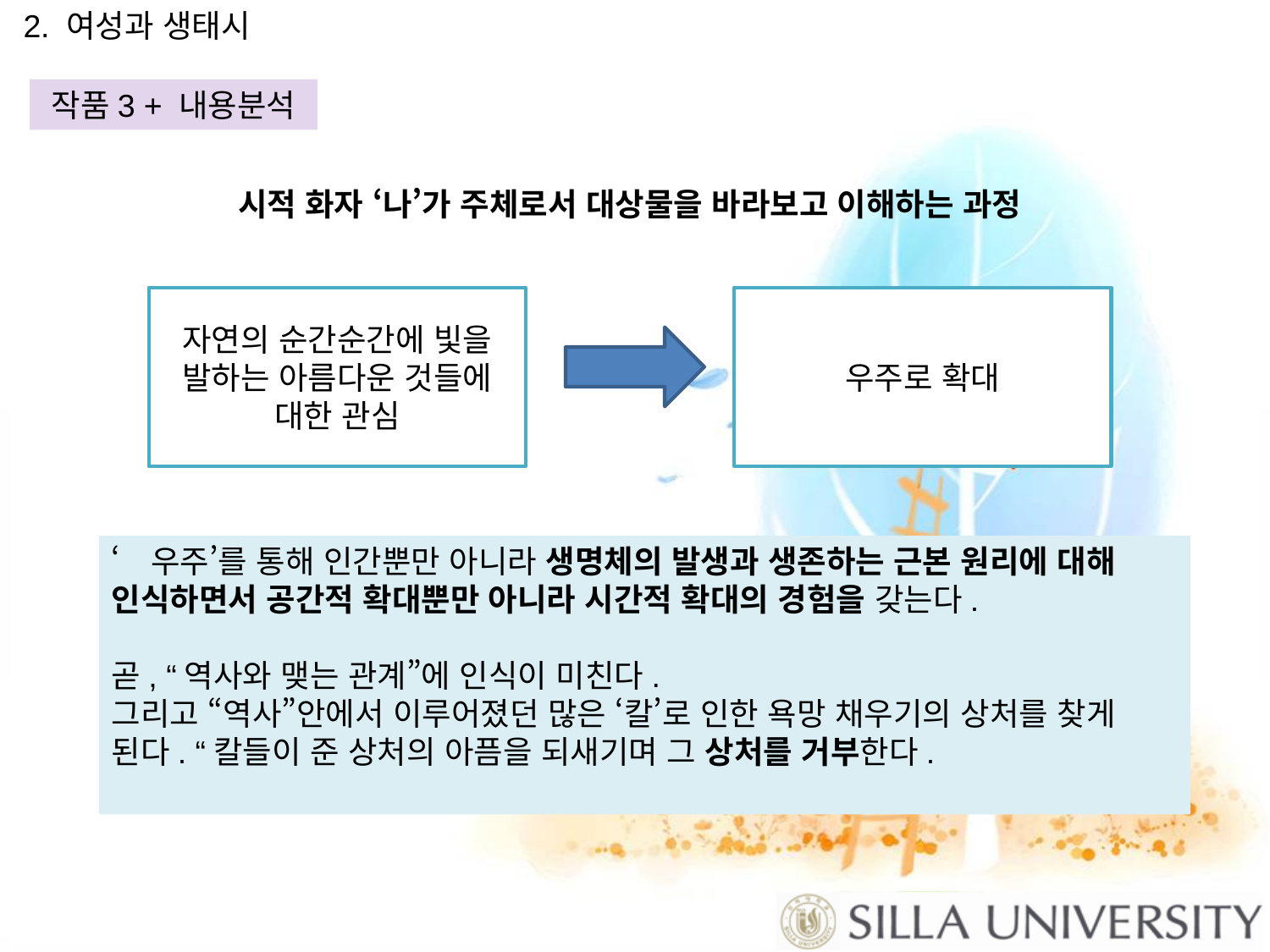

작품3 + 내용분석
시적 화자 ‘나’가 주체로서 대상물을 바라보고 이해하는 과정
자연의 순간순간에 빛을 발하는 아름다운 것들에 대한 관심
우주로 확대

‘우주’를 통해 인간뿐만 아니라 생명체의 발생과 생존하는 근본 원리에 대해 인식하면서 공간적 확대뿐만 아니라 시간적 확대의 경험을 갖는다.

곧, “역사와 맺는 관계”에 인식이 미친다.
그리고 “역사”안에서 이루어졌던 많은 ‘칼’로 인한 욕망 채우기의 상처를 찾게 된다. “칼들이 준 상처의 아픔을 되새기며 그 상처를 거부한다.